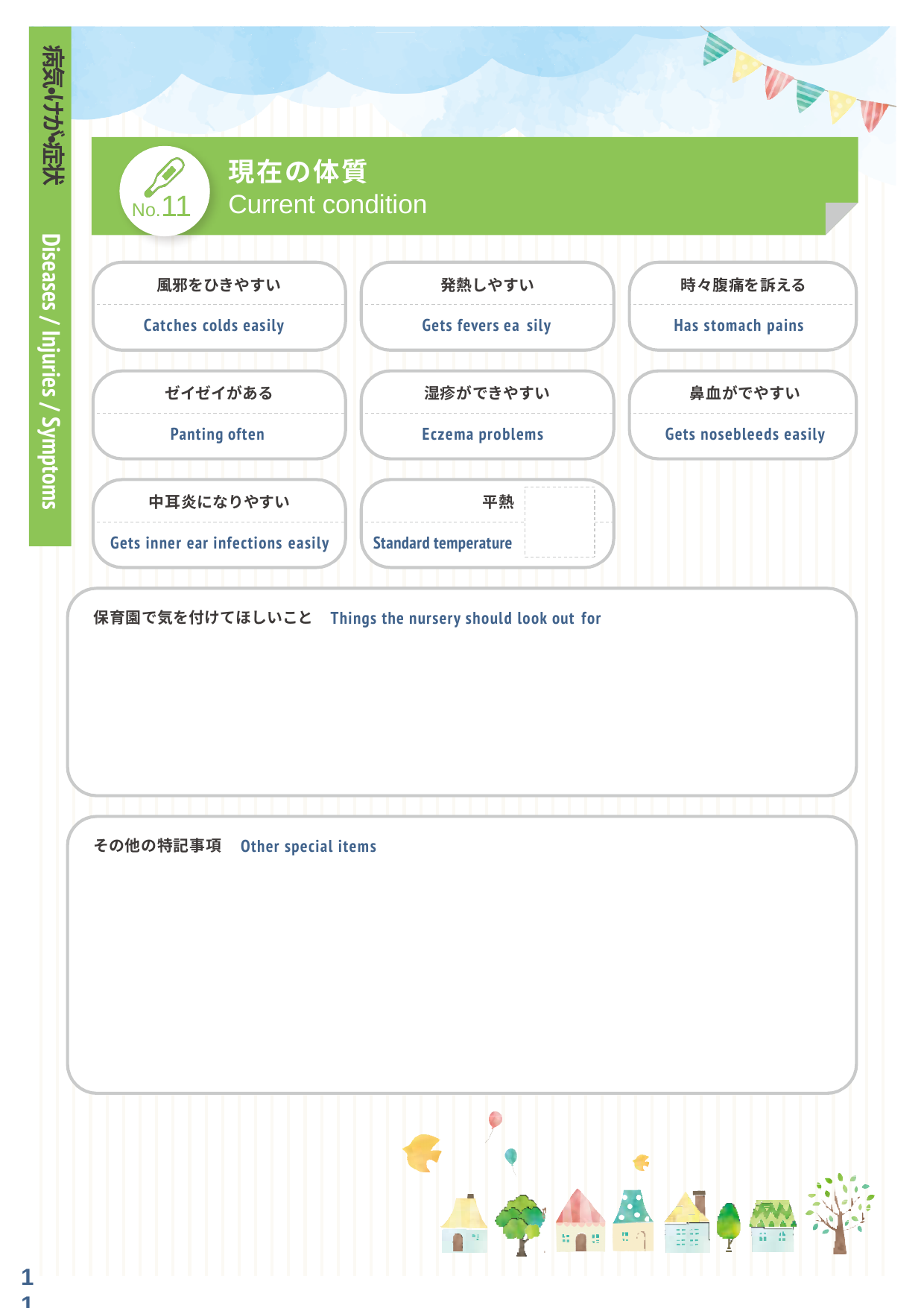

病気・けが・症状

現在の体質

No.11
Current condition
Diseases / Injuries / Symptoms

風邪をひきやすい
発熱しやすい
時々腹痛を訴える
Catches colds easily
Gets fevers ea
sily
Has stomach pains

ゼイゼイがある
湿疹ができやすい
鼻血がでやすい
Gets nosebleeds easily
Panting often
Eczema problems

中耳炎になりやすい
Gets inner ear infections easily
平熱
Standard temperature

Things the nursery should look out for
保育園で気を付けてほしいこと

Other special items
その他の特記事項

11